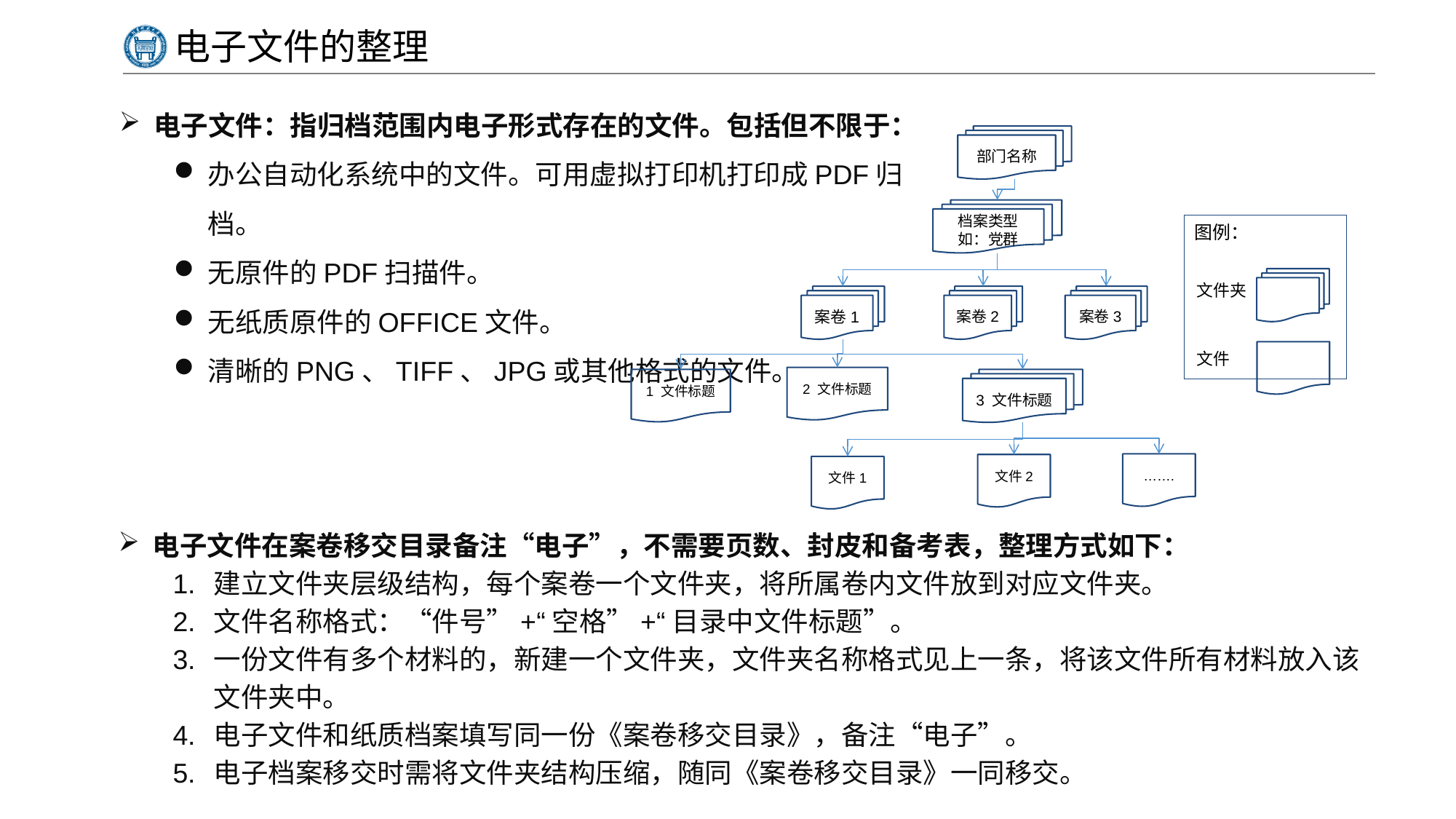

# 电子文件的整理

电子文件：指归档范围内电子形式存在的文件。包括但不限于：
办公自动化系统中的文件。可用虚拟打印机打印成PDF归档。
无原件的PDF扫描件。
无纸质原件的OFFICE文件。
清晰的PNG、TIFF、JPG或其他格式的文件。
部门名称
档案类型
如：党群
图例：

文件夹
案卷1
案卷2
案卷3

文件
2 文件标题
1 文件标题
3 文件标题
…….
文件2
文件1
电子文件在案卷移交目录备注“电子”，不需要页数、封皮和备考表，整理方式如下：
建立文件夹层级结构，每个案卷一个文件夹，将所属卷内文件放到对应文件夹。
文件名称格式：“件号”+“空格”+“目录中文件标题”。
一份文件有多个材料的，新建一个文件夹，文件夹名称格式见上一条，将该文件所有材料放入该文件夹中。
电子文件和纸质档案填写同一份《案卷移交目录》，备注“电子”。
电子档案移交时需将文件夹结构压缩，随同《案卷移交目录》一同移交。